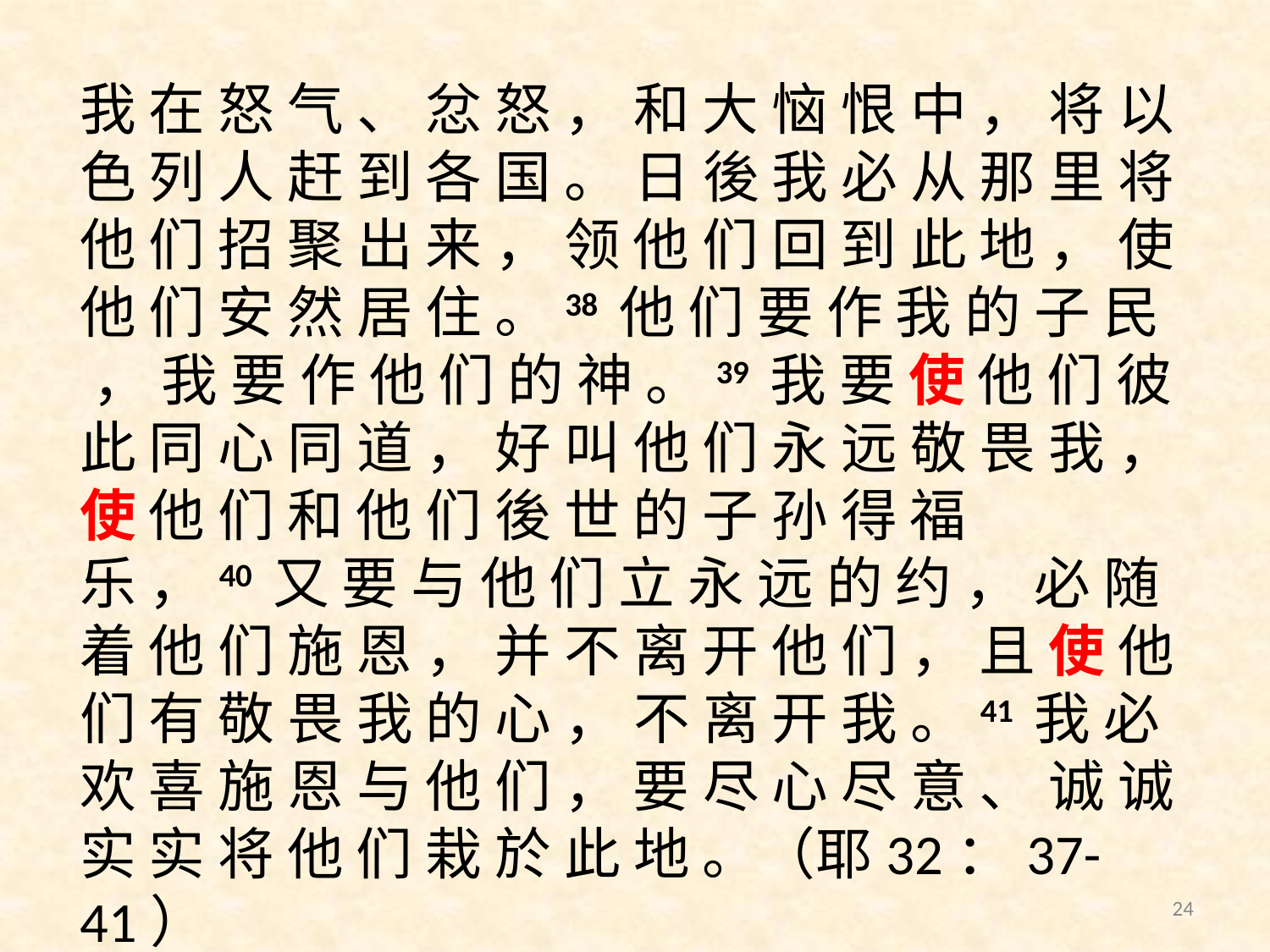

我 在 怒 气 、 忿 怒 ， 和 大 恼 恨 中 ， 将 以 色 列 人 赶 到 各 国 。 日 後 我 必 从 那 里 将 他 们 招 聚 出 来 ， 领 他 们 回 到 此 地 ， 使 他 们 安 然 居 住 。38 他 们 要 作 我 的 子 民 ， 我 要 作 他 们 的 神 。39 我 要 使 他 们 彼 此 同 心 同 道 ， 好 叫 他 们 永 远 敬 畏 我 ， 使 他 们 和 他 们 後 世 的 子 孙 得 福 乐 ，40 又 要 与 他 们 立 永 远 的 约 ， 必 随 着 他 们 施 恩 ， 并 不 离 开 他 们 ， 且 使 他 们 有 敬 畏 我 的 心 ， 不 离 开 我 。41 我 必 欢 喜 施 恩 与 他 们 ， 要 尽 心 尽 意 、 诚 诚 实 实 将 他 们 栽 於 此 地 。（耶32：37-41）
24